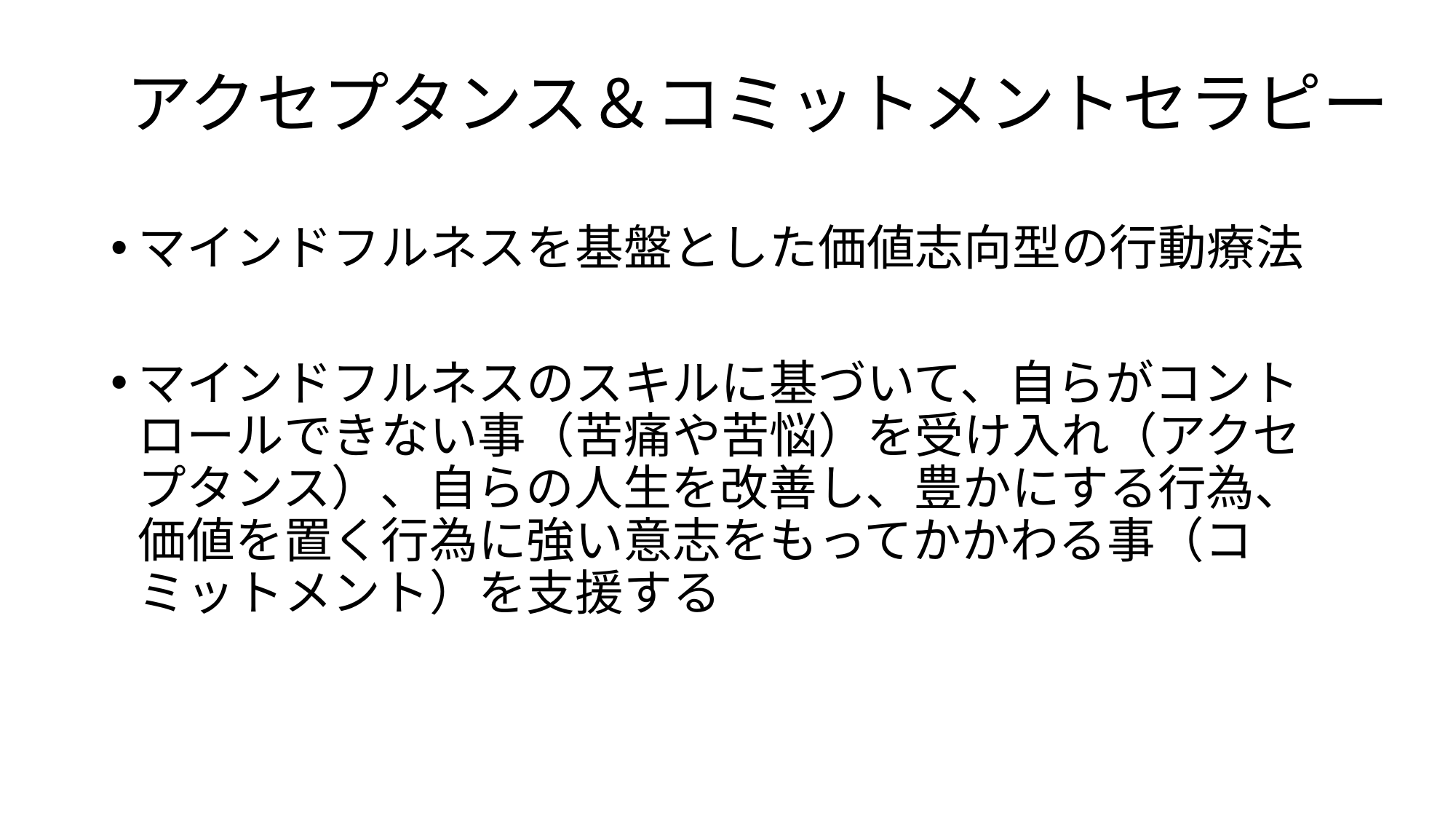

# アクセプタンス＆コミットメントセラピー
マインドフルネスを基盤とした価値志向型の行動療法

マインドフルネスのスキルに基づいて、自らがコントロールできない事（苦痛や苦悩）を受け入れ（アクセプタンス）、自らの人生を改善し、豊かにする行為、価値を置く行為に強い意志をもってかかわる事（コミットメント）を支援する